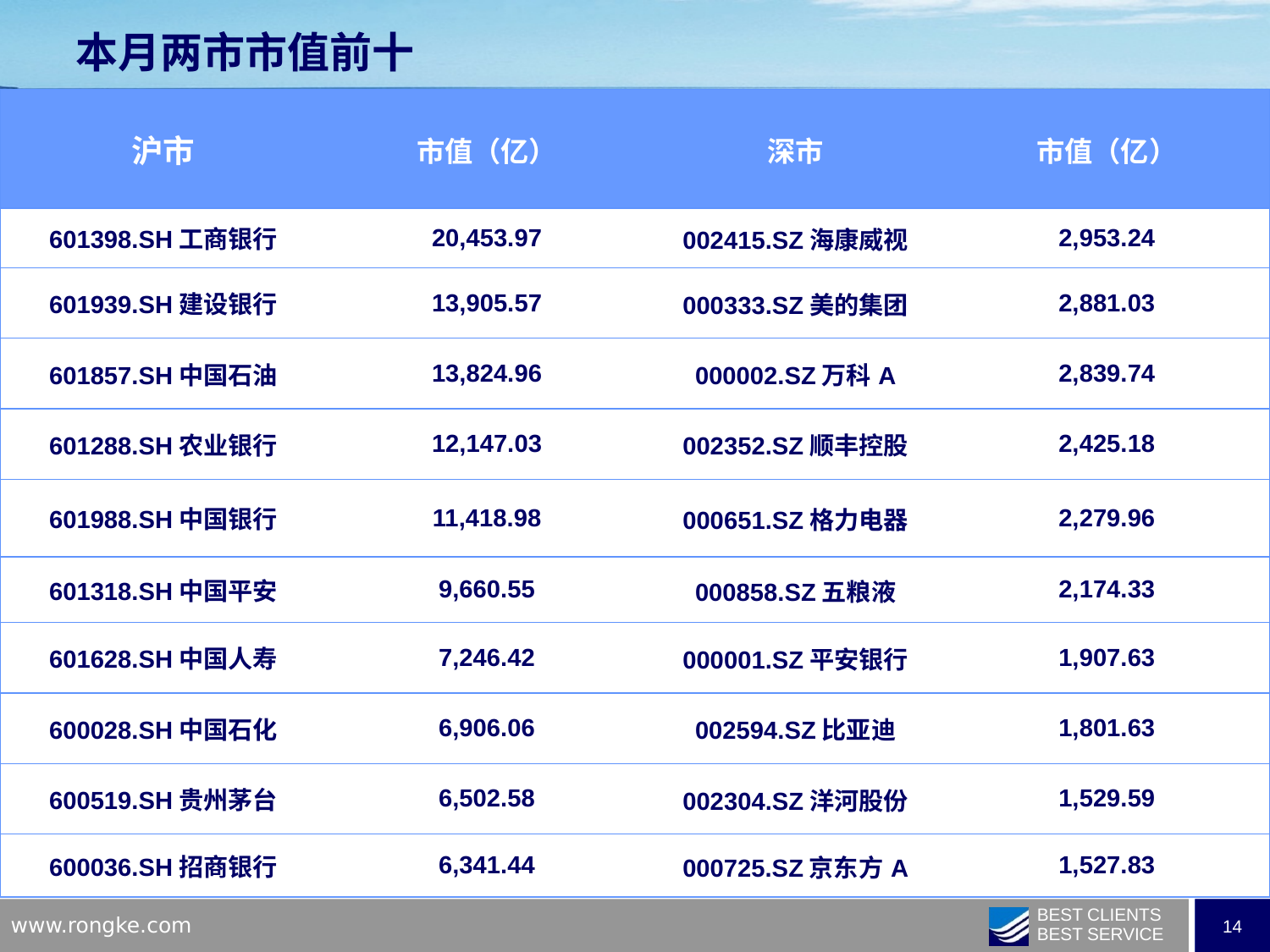

本月两市市值前十
| 沪市 | 市值（亿） | 深市 | 市值（亿） |
| --- | --- | --- | --- |
| 601398.SH工商银行 | 20,453.97 | 002415.SZ海康威视 | 2,953.24 |
| 601939.SH建设银行 | 13,905.57 | 000333.SZ美的集团 | 2,881.03 |
| 601857.SH中国石油 | 13,824.96 | 000002.SZ万科A | 2,839.74 |
| 601288.SH农业银行 | 12,147.03 | 002352.SZ顺丰控股 | 2,425.18 |
| 601988.SH中国银行 | 11,418.98 | 000651.SZ格力电器 | 2,279.96 |
| 601318.SH中国平安 | 9,660.55 | 000858.SZ五粮液 | 2,174.33 |
| 601628.SH中国人寿 | 7,246.42 | 000001.SZ平安银行 | 1,907.63 |
| 600028.SH中国石化 | 6,906.06 | 002594.SZ比亚迪 | 1,801.63 |
| 600519.SH贵州茅台 | 6,502.58 | 002304.SZ洋河股份 | 1,529.59 |
| 600036.SH招商银行 | 6,341.44 | 000725.SZ京东方A | 1,527.83 |
|  |  |  |  |